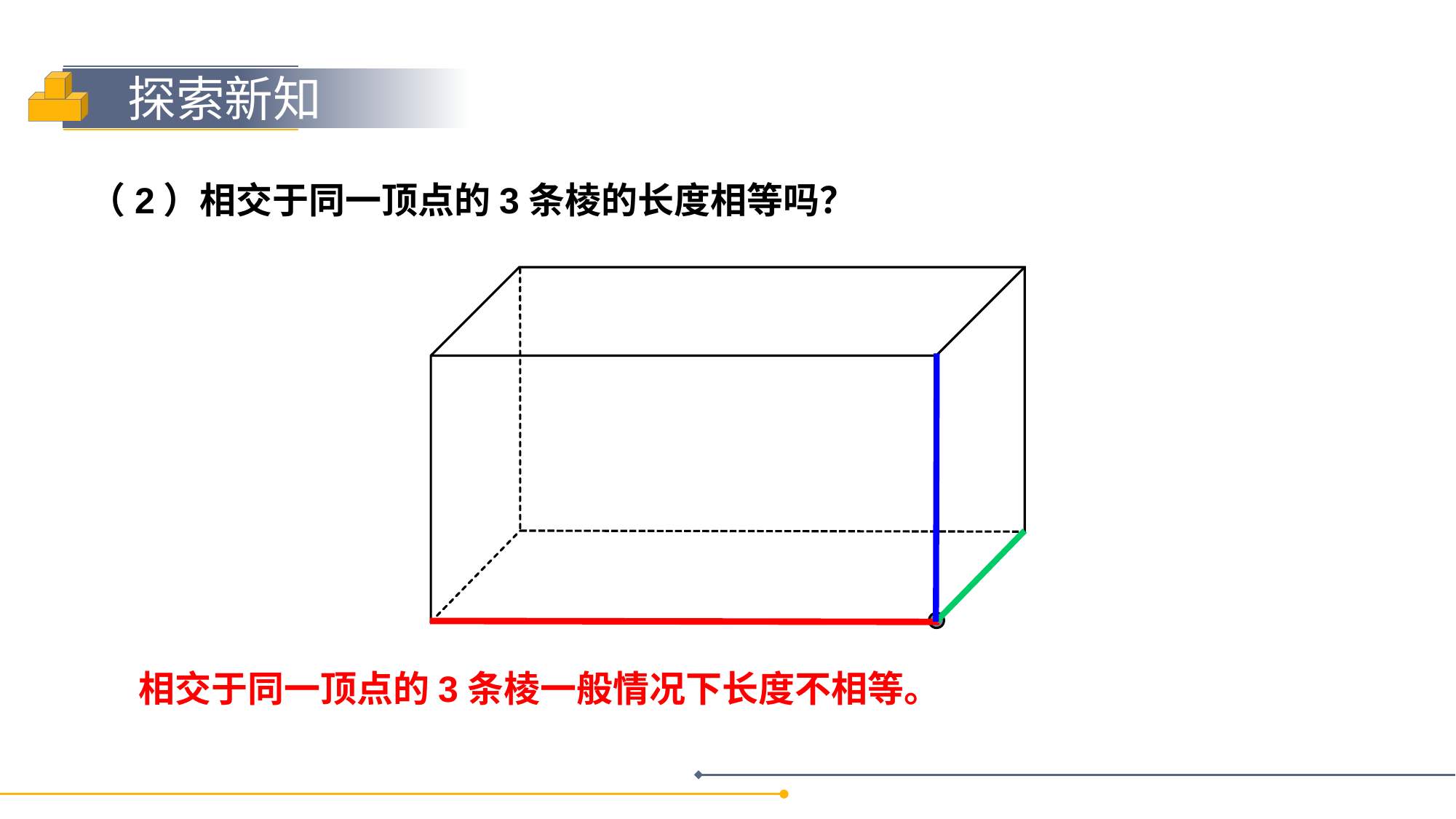

探索新知
（2）相交于同一顶点的3条棱的长度相等吗？

相交于同一顶点的3条棱一般情况下长度不相等。